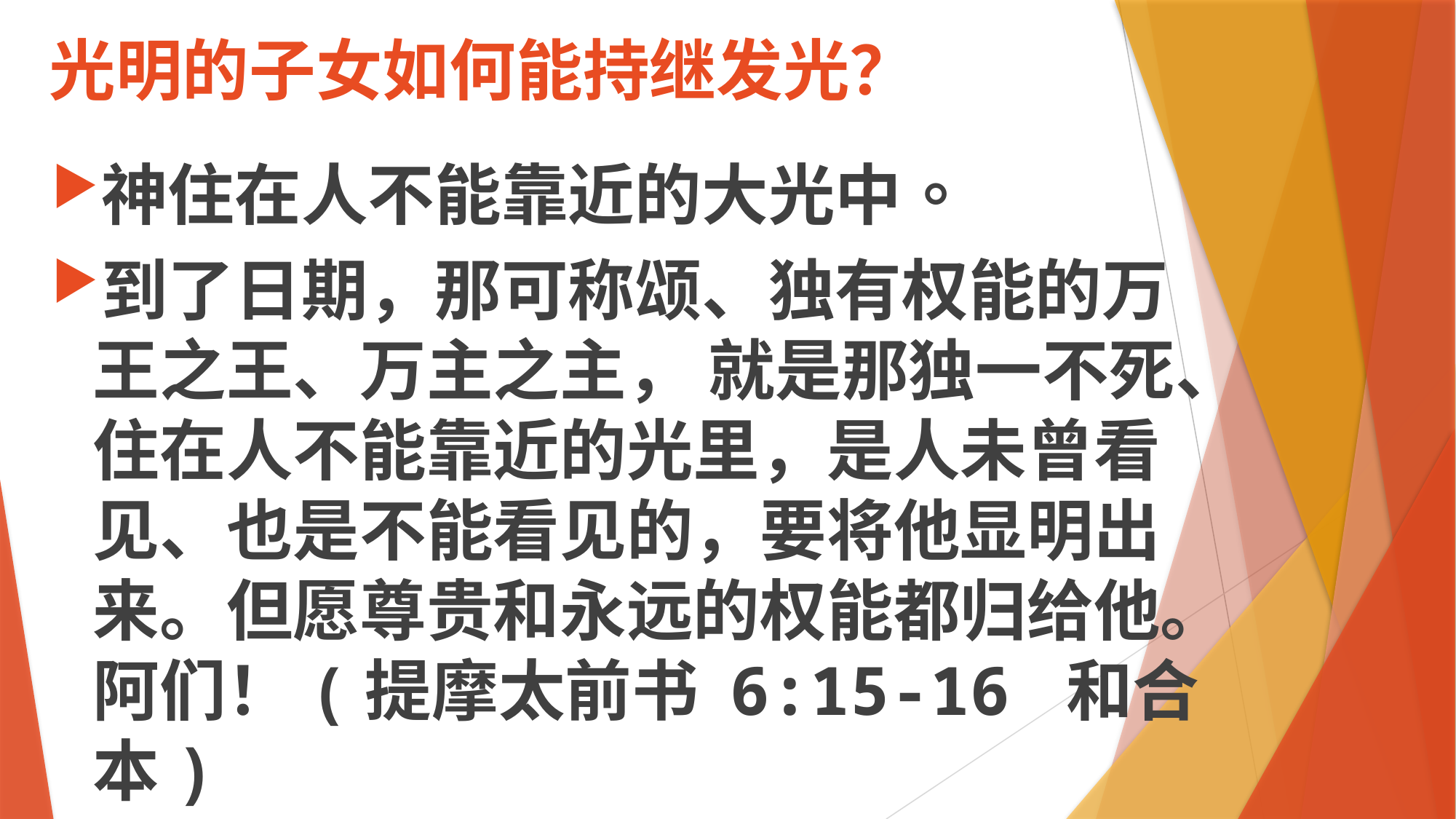

# 光明的子女如何能持继发光？
神住在人不能靠近的大光中。
到了日期，那可称颂、独有权能的万王之王、万主之主， 就是那独一不死、住在人不能靠近的光里，是人未曾看见、也是不能看见的，要将他显明出来。但愿尊贵和永远的权能都归给他。阿们！(提摩太前书 6:15-16 和合本)